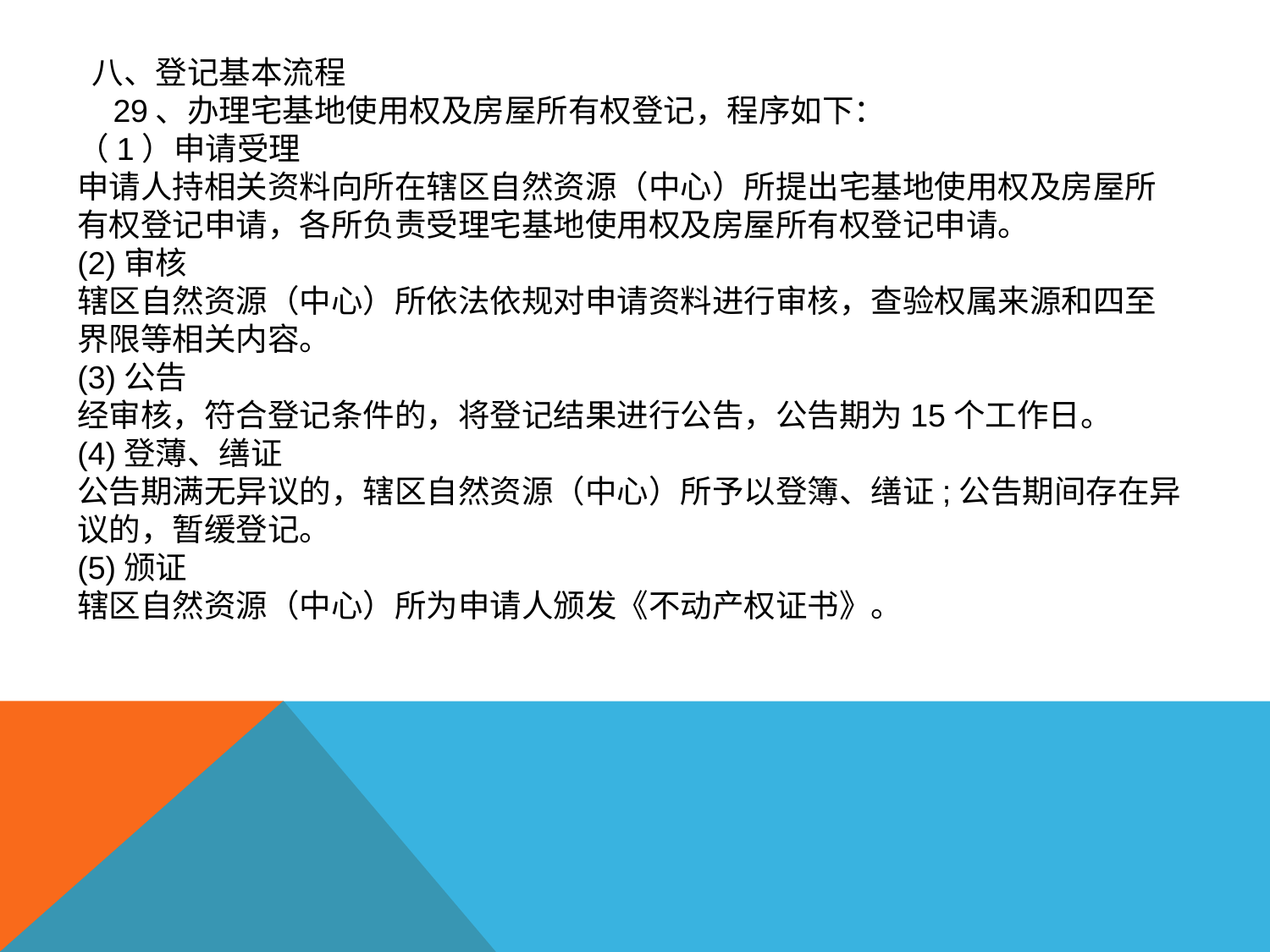

八、登记基本流程
    29、办理宅基地使用权及房屋所有权登记，程序如下：
（1）申请受理
申请人持相关资料向所在辖区自然资源（中心）所提出宅基地使用权及房屋所有权登记申请，各所负责受理宅基地使用权及房屋所有权登记申请。
(2)审核
辖区自然资源（中心）所依法依规对申请资料进行审核，查验权属来源和四至界限等相关内容。
(3)公告
经审核，符合登记条件的，将登记结果进行公告，公告期为15个工作日。
(4)登薄、缮证
公告期满无异议的，辖区自然资源（中心）所予以登簿、缮证;公告期间存在异议的，暂缓登记。
(5)颁证
辖区自然资源（中心）所为申请人颁发《不动产权证书》。